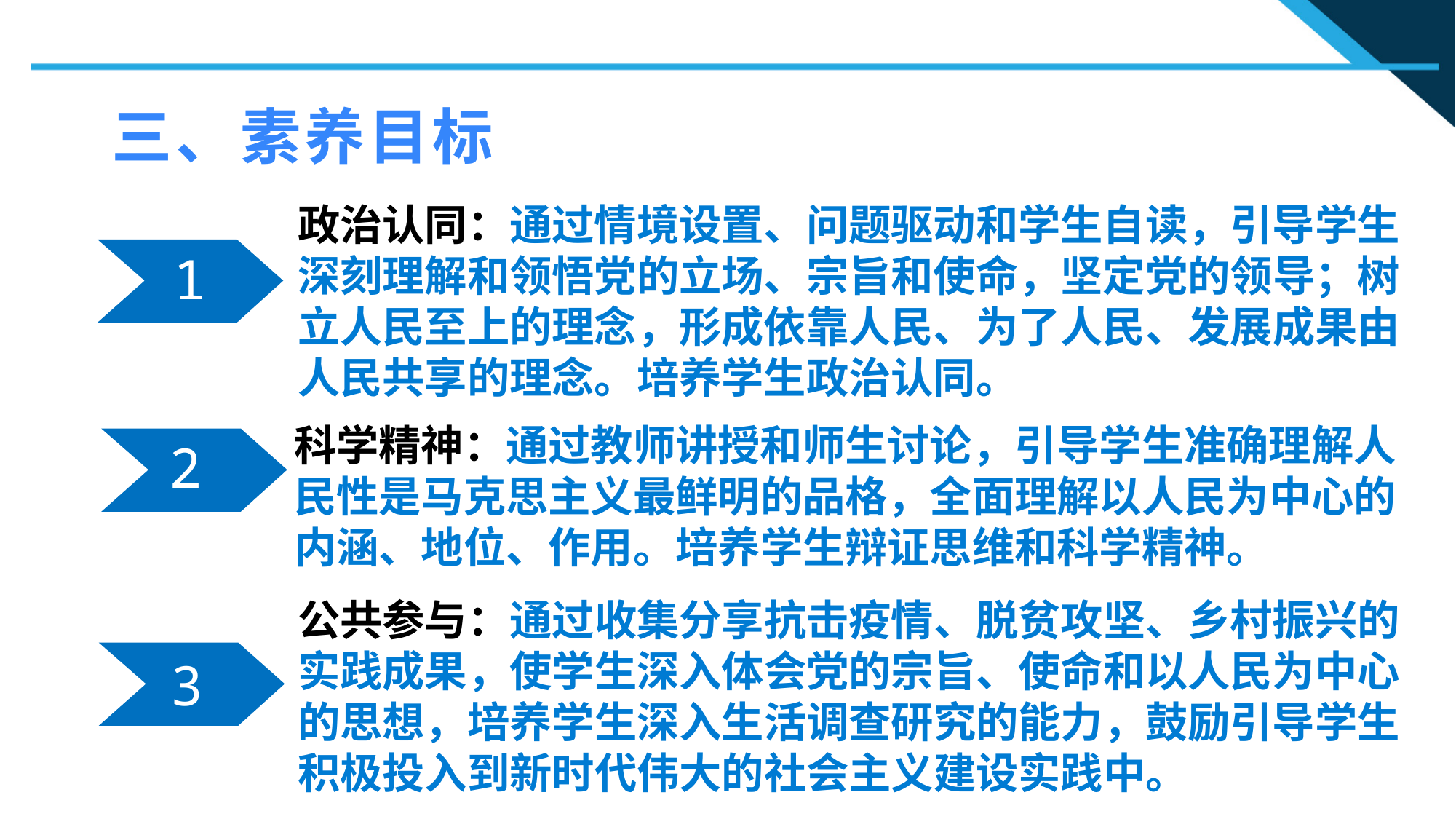

三、素养目标
政治认同：通过情境设置、问题驱动和学生自读，引导学生深刻理解和领悟党的立场、宗旨和使命，坚定党的领导；树立人民至上的理念，形成依靠人民、为了人民、发展成果由人民共享的理念。培养学生政治认同。

1
科学精神：通过教师讲授和师生讨论，引导学生准确理解人民性是马克思主义最鲜明的品格，全面理解以人民为中心的内涵、地位、作用。培养学生辩证思维和科学精神。

2
2
公共参与：通过收集分享抗击疫情、脱贫攻坚、乡村振兴的实践成果，使学生深入体会党的宗旨、使命和以人民为中心的思想，培养学生深入生活调查研究的能力，鼓励引导学生积极投入到新时代伟大的社会主义建设实践中。

3